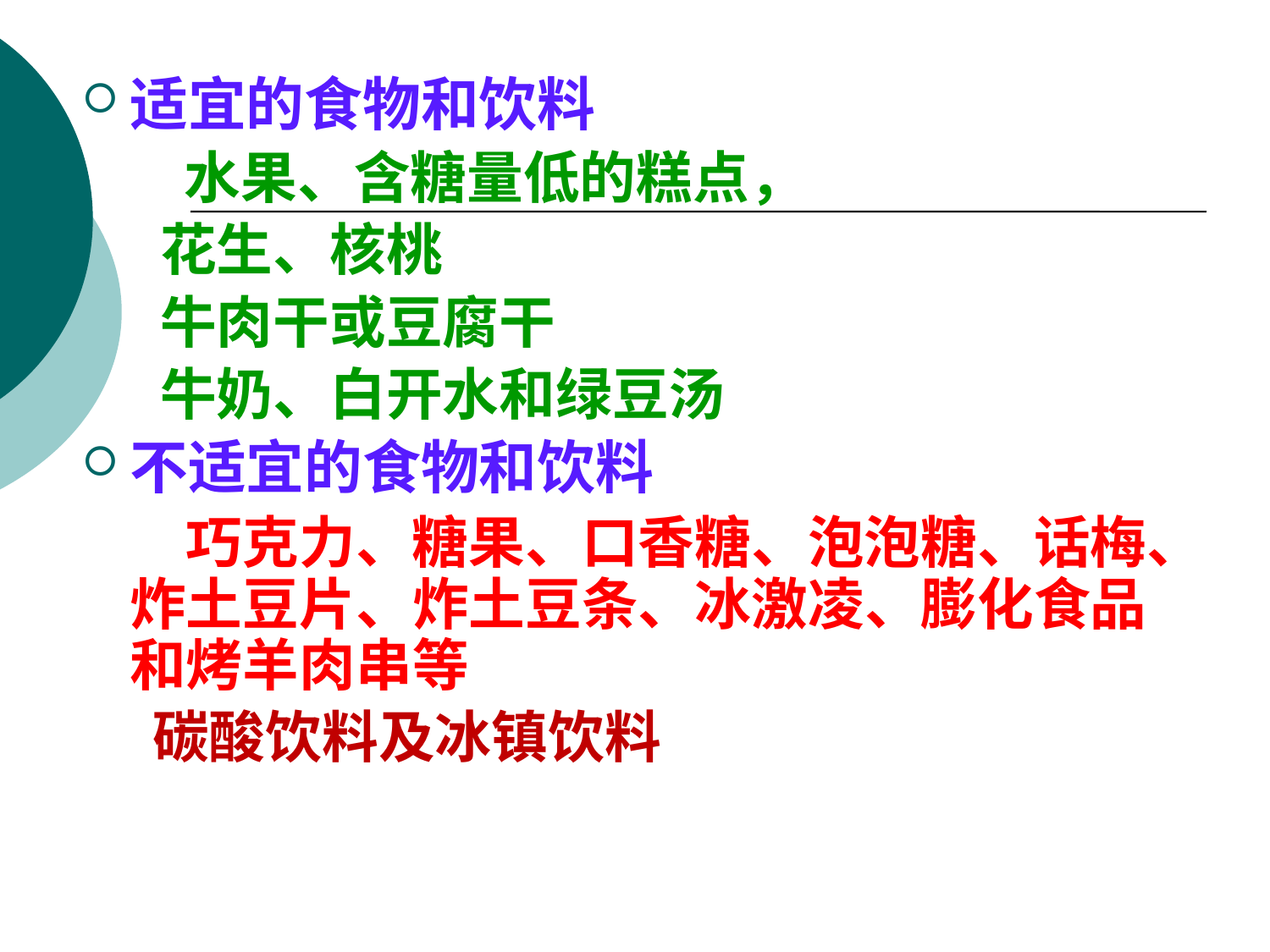

#
适宜的食物和饮料
       水果、含糖量低的糕点，
     花生、核桃
     牛肉干或豆腐干
     牛奶、白开水和绿豆汤
不适宜的食物和饮料
       巧克力、糖果、口香糖、泡泡糖、话梅、炸土豆片、炸土豆条、冰激凌、膨化食品和烤羊肉串等
     碳酸饮料及冰镇饮料